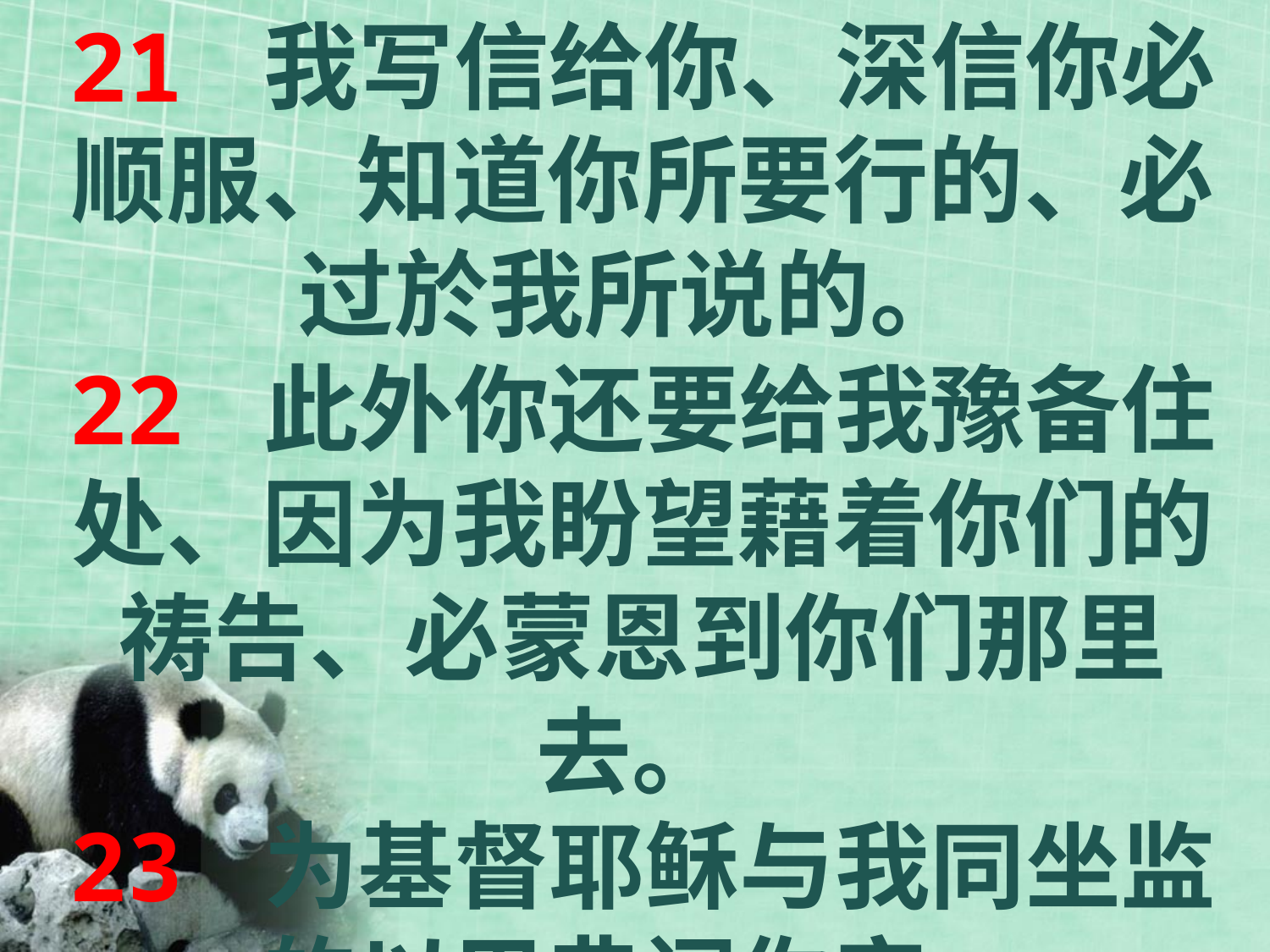

21 我写信给你、深信你必顺服、知道你所要行的、必过於我所说的。
22 此外你还要给我豫备住处、因为我盼望藉着你们的祷告、必蒙恩到你们那里去。
23 为基督耶稣与我同坐监的以巴弗问你安。